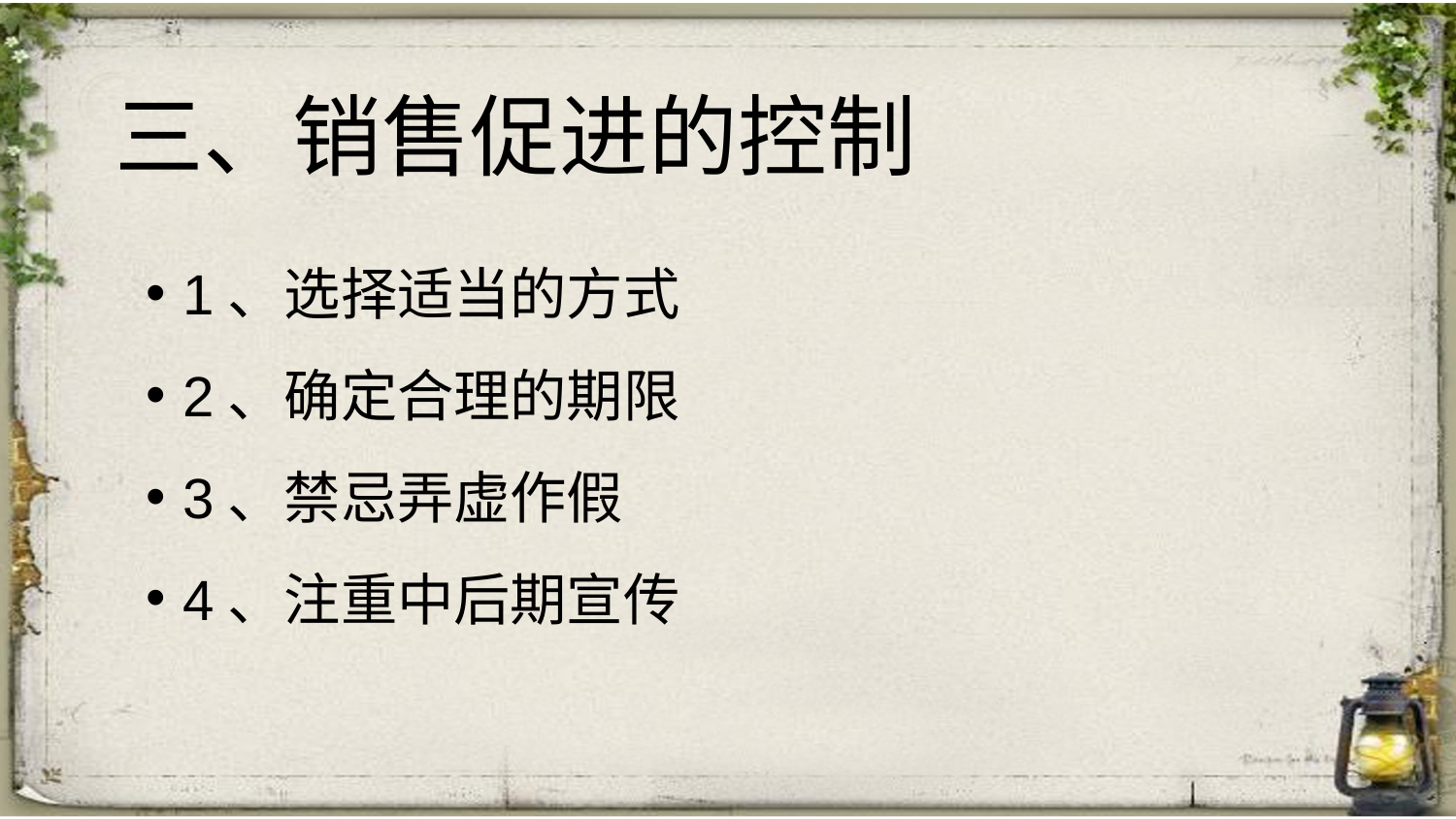

# 三、销售促进的控制
1、选择适当的方式
2、确定合理的期限
3、禁忌弄虚作假
4、注重中后期宣传